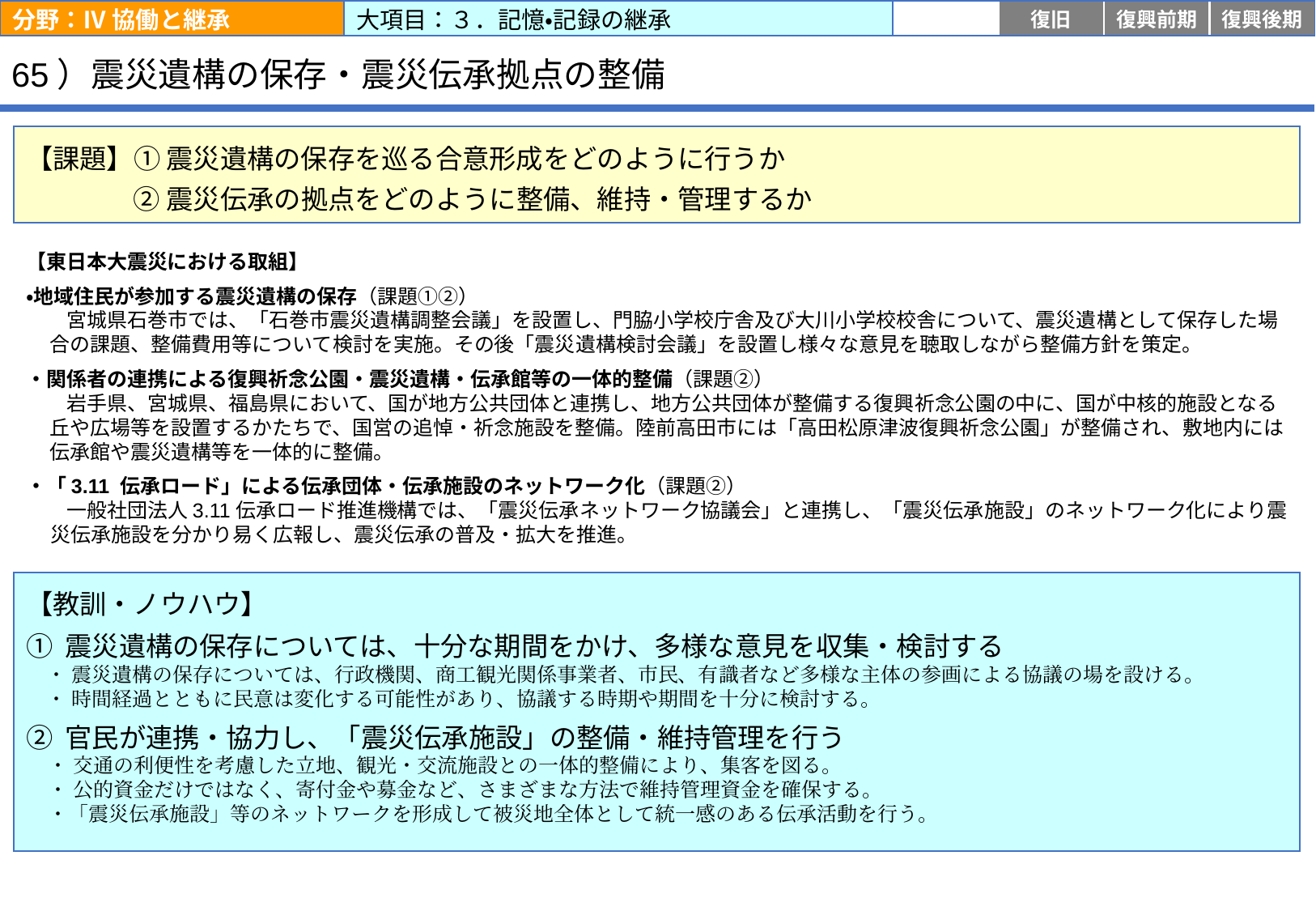

分野：Ⅳ 協働と継承
大項目：３．記憶・記録の継承
応急
復旧
復興前期
復興後期

# 65）震災遺構の保存・震災伝承拠点の整備
【課題】① 震災遺構の保存を巡る合意形成をどのように行うか
　　　　② 震災伝承の拠点をどのように整備、維持・管理するか
【東日本大震災における取組】
・地域住民が参加する震災遺構の保存（課題①②）
　　宮城県石巻市では、「石巻市震災遺構調整会議」を設置し、門脇小学校庁舎及び大川小学校校舎について、震災遺構として保存した場合の課題、整備費用等について検討を実施。その後「震災遺構検討会議」を設置し様々な意見を聴取しながら整備方針を策定。
・関係者の連携による復興祈念公園・震災遺構・伝承館等の一体的整備（課題②）
　　岩手県、宮城県、福島県において、国が地方公共団体と連携し、地方公共団体が整備する復興祈念公園の中に、国が中核的施設となる丘や広場等を設置するかたちで、国営の追悼・祈念施設を整備。陸前高田市には「高田松原津波復興祈念公園」が整備され、敷地内には伝承館や震災遺構等を一体的に整備。
・「3.11 伝承ロード」による伝承団体・伝承施設のネットワーク化（課題②）
　　一般社団法人3.11伝承ロード推進機構では、「震災伝承ネットワーク協議会」と連携し、「震災伝承施設」のネットワーク化により震災伝承施設を分かり易く広報し、震災伝承の普及・拡大を推進。
【教訓・ノウハウ】
① 震災遺構の保存については、十分な期間をかけ、多様な意見を収集・検討する
　・ 震災遺構の保存については、行政機関、商工観光関係事業者、市民、有識者など多様な主体の参画による協議の場を設ける。
　・ 時間経過とともに民意は変化する可能性があり、協議する時期や期間を十分に検討する。
② 官民が連携・協力し、「震災伝承施設」の整備・維持管理を行う
　・ 交通の利便性を考慮した立地、観光・交流施設との一体的整備により、集客を図る。
　・ 公的資金だけではなく、寄付金や募金など、さまざまな方法で維持管理資金を確保する。
　・「震災伝承施設」等のネットワークを形成して被災地全体として統一感のある伝承活動を行う。